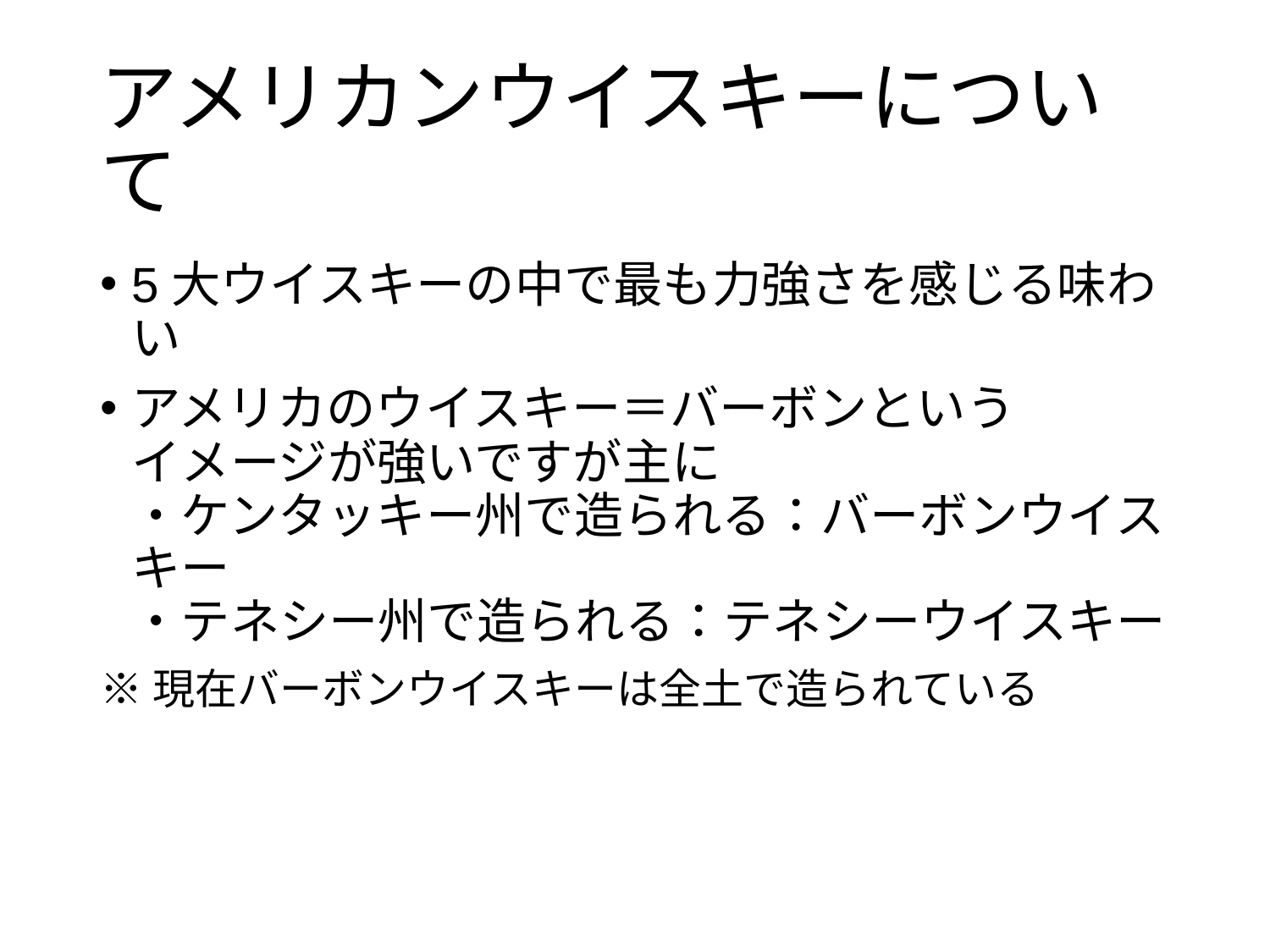

# アメリカンウイスキーについて
5大ウイスキーの中で最も力強さを感じる味わい
アメリカのウイスキー＝バーボンという
イメージが強いですが主に
・ケンタッキー州で造られる：バーボンウイスキー
・テネシー州で造られる：テネシーウイスキー
※現在バーボンウイスキーは全土で造られている